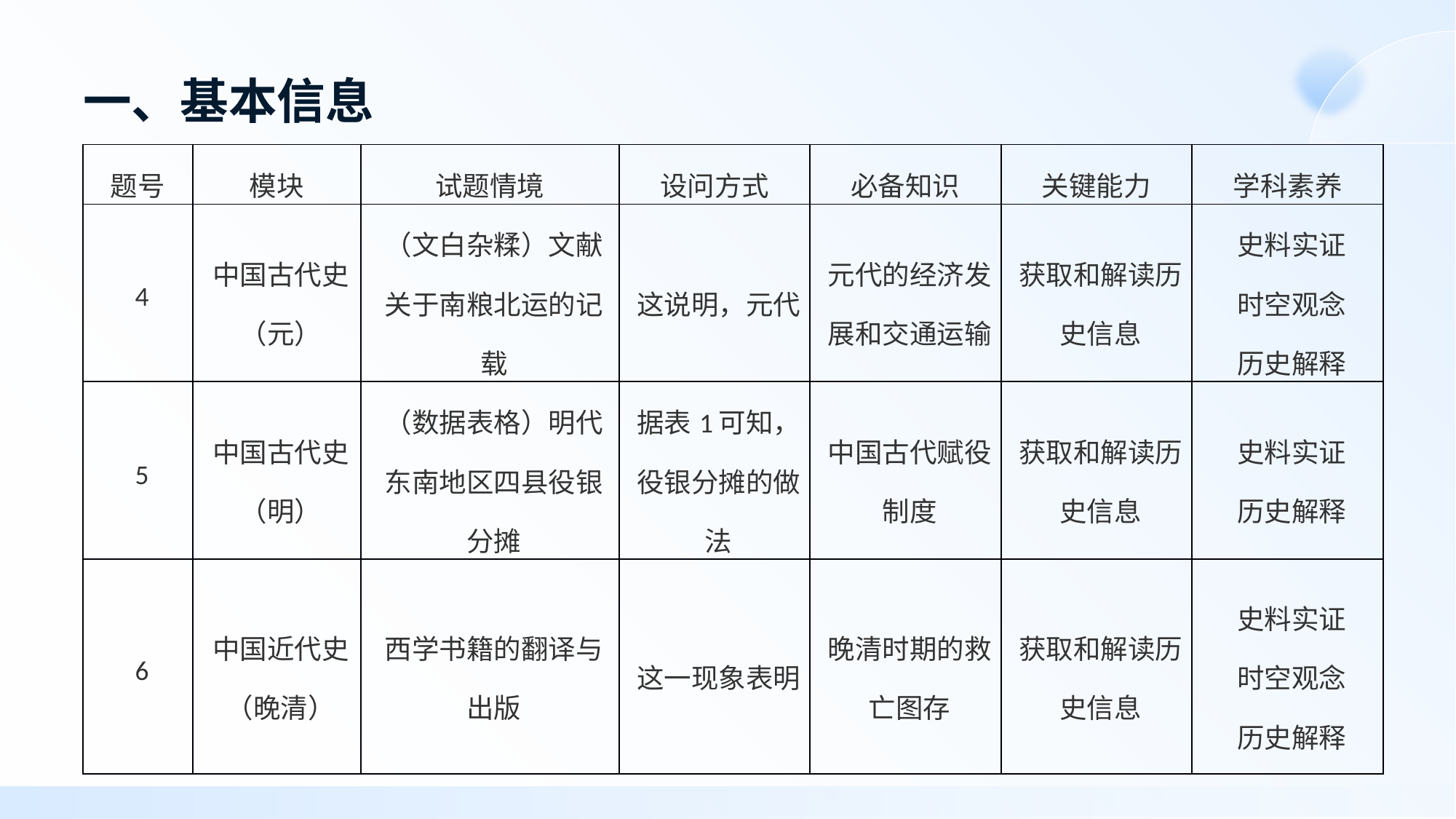

# 一、基本信息
| 题号 | 模块 | 试题情境 | 设问方式 | 必备知识 | 关键能力 | 学科素养 |
| --- | --- | --- | --- | --- | --- | --- |
| 4 | 中国古代史（元） | （文白杂糅）文献关于南粮北运的记载 | 这说明，元代 | 元代的经济发展和交通运输 | 获取和解读历史信息 | 史料实证 时空观念 历史解释 |
| 5 | 中国古代史（明） | （数据表格）明代东南地区四县役银分摊 | 据表1可知，役银分摊的做法 | 中国古代赋役制度 | 获取和解读历史信息 | 史料实证 历史解释 |
| 6 | 中国近代史（晚清） | 西学书籍的翻译与出版 | 这一现象表明 | 晚清时期的救亡图存 | 获取和解读历史信息 | 史料实证 时空观念 历史解释 |